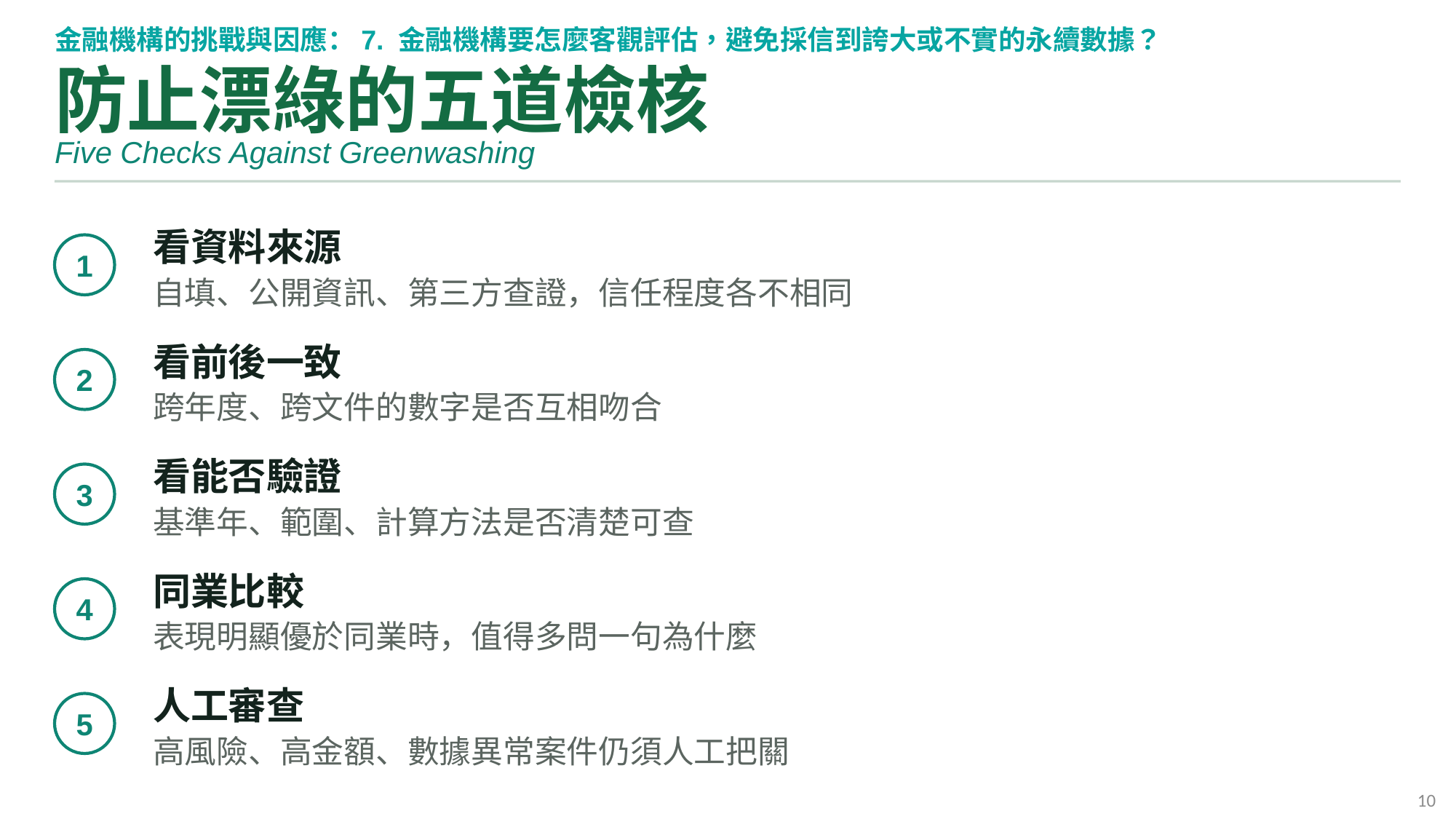

金融機構的挑戰與因應：7. 金融機構要怎麼客觀評估，避免採信到誇大或不實的永續數據？
防止漂綠的五道檢核
Five Checks Against Greenwashing

看資料來源
自填、公開資訊、第三方查證，信任程度各不相同

1
看前後一致
跨年度、跨文件的數字是否互相吻合

2
看能否驗證
基準年、範圍、計算方法是否清楚可查

3
同業比較
表現明顯優於同業時，值得多問一句為什麼

4
人工審查
高風險、高金額、數據異常案件仍須人工把關

5
10